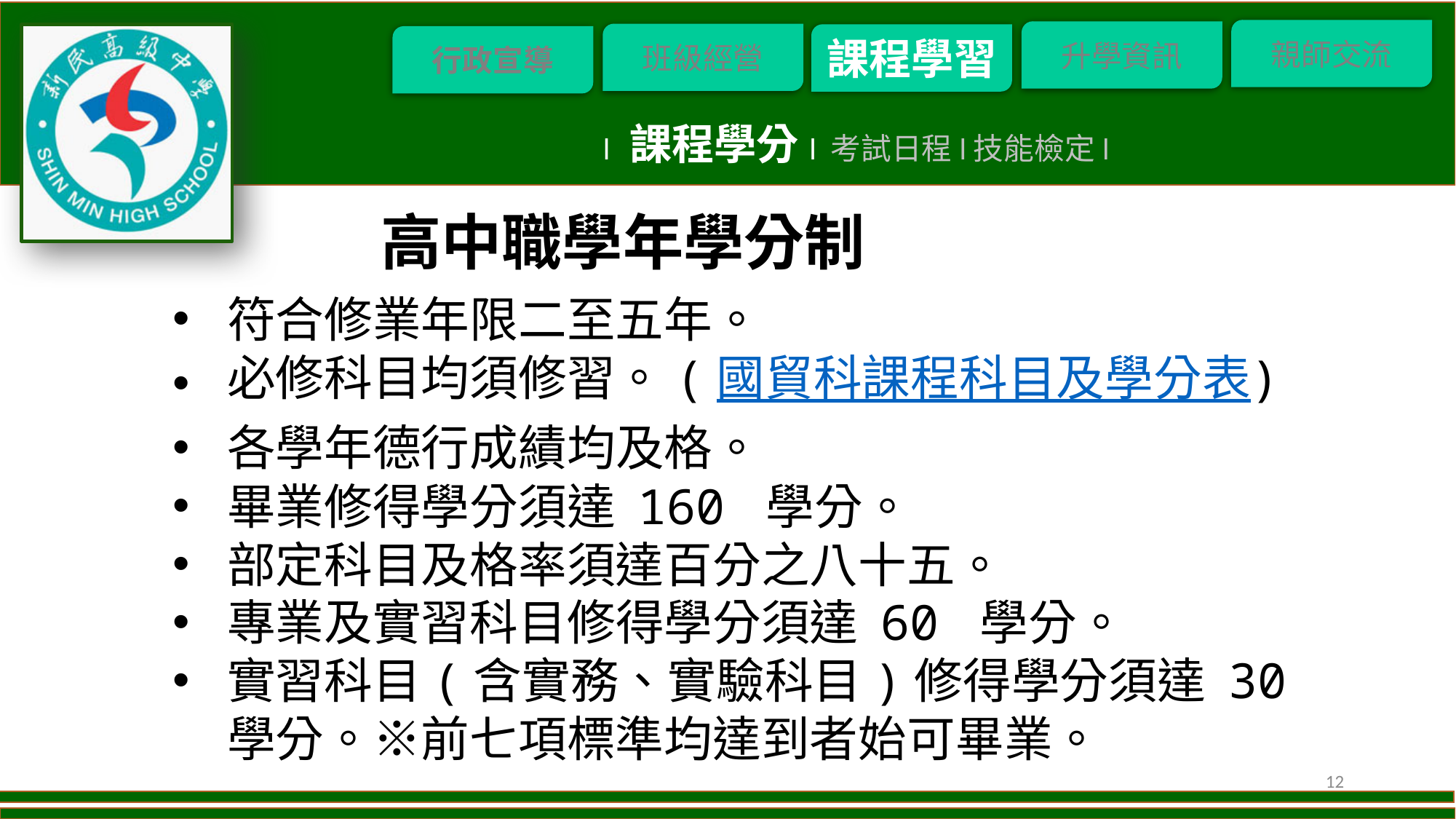

l 課程學分l 考試日程l技能檢定l
高中職學年學分制
符合修業年限二至五年。
必修科目均須修習。(國貿科課程科目及學分表)
各學年德行成績均及格。
畢業修得學分須達 160 學分。
部定科目及格率須達百分之八十五。
專業及實習科目修得學分須達 60 學分。
實習科目(含實務、實驗科目)修得學分須達 30 學分。※前七項標準均達到者始可畢業。
12